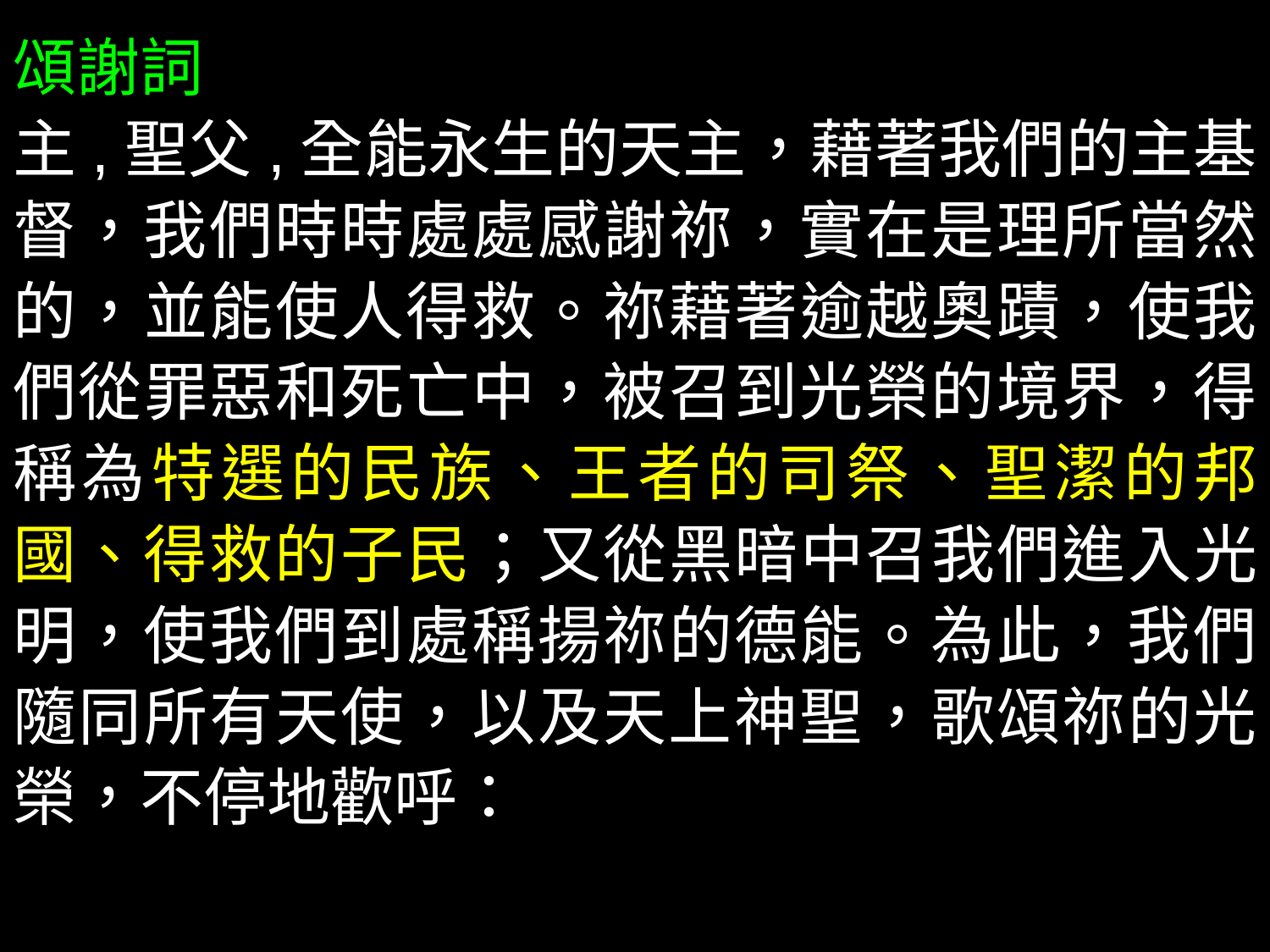

頌謝詞
主,聖父,全能永生的天主，藉著我們的主基督，我們時時處處感謝祢，實在是理所當然的，並能使人得救。祢藉著逾越奧蹟，使我們從罪惡和死亡中，被召到光榮的境界，得稱為特選的民族、王者的司祭、聖潔的邦國、得救的子民；又從黑暗中召我們進入光明，使我們到處稱揚祢的德能。為此，我們隨同所有天使，以及天上神聖，歌頌祢的光榮，不停地歡呼：